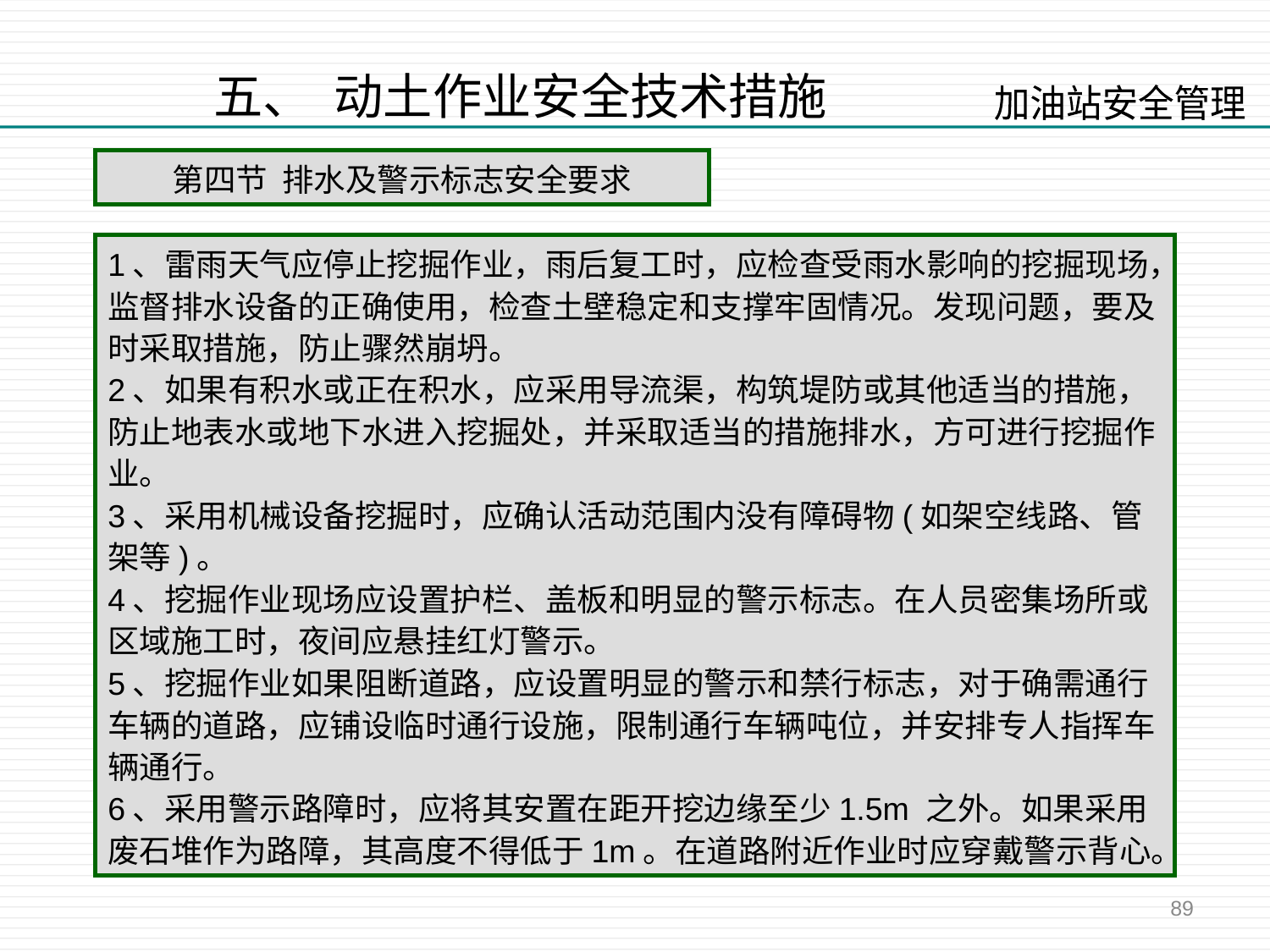

五、  动土作业安全技术措施
第四节  排水及警示标志安全要求
1、雷雨天气应停止挖掘作业，雨后复工时，应检查受雨水影响的挖掘现场，监督排水设备的正确使用，检查土壁稳定和支撑牢固情况。发现问题，要及时采取措施，防止骤然崩坍。
2、如果有积水或正在积水，应采用导流渠，构筑堤防或其他适当的措施，防止地表水或地下水进入挖掘处，并采取适当的措施排水，方可进行挖掘作业。
3、采用机械设备挖掘时，应确认活动范围内没有障碍物(如架空线路、管架等)。
4、挖掘作业现场应设置护栏、盖板和明显的警示标志。在人员密集场所或区域施工时，夜间应悬挂红灯警示。
5、挖掘作业如果阻断道路，应设置明显的警示和禁行标志，对于确需通行车辆的道路，应铺设临时通行设施，限制通行车辆吨位，并安排专人指挥车辆通行。
6、采用警示路障时，应将其安置在距开挖边缘至少1.5m 之外。如果采用废石堆作为路障，其高度不得低于1m。在道路附近作业时应穿戴警示背心。
89